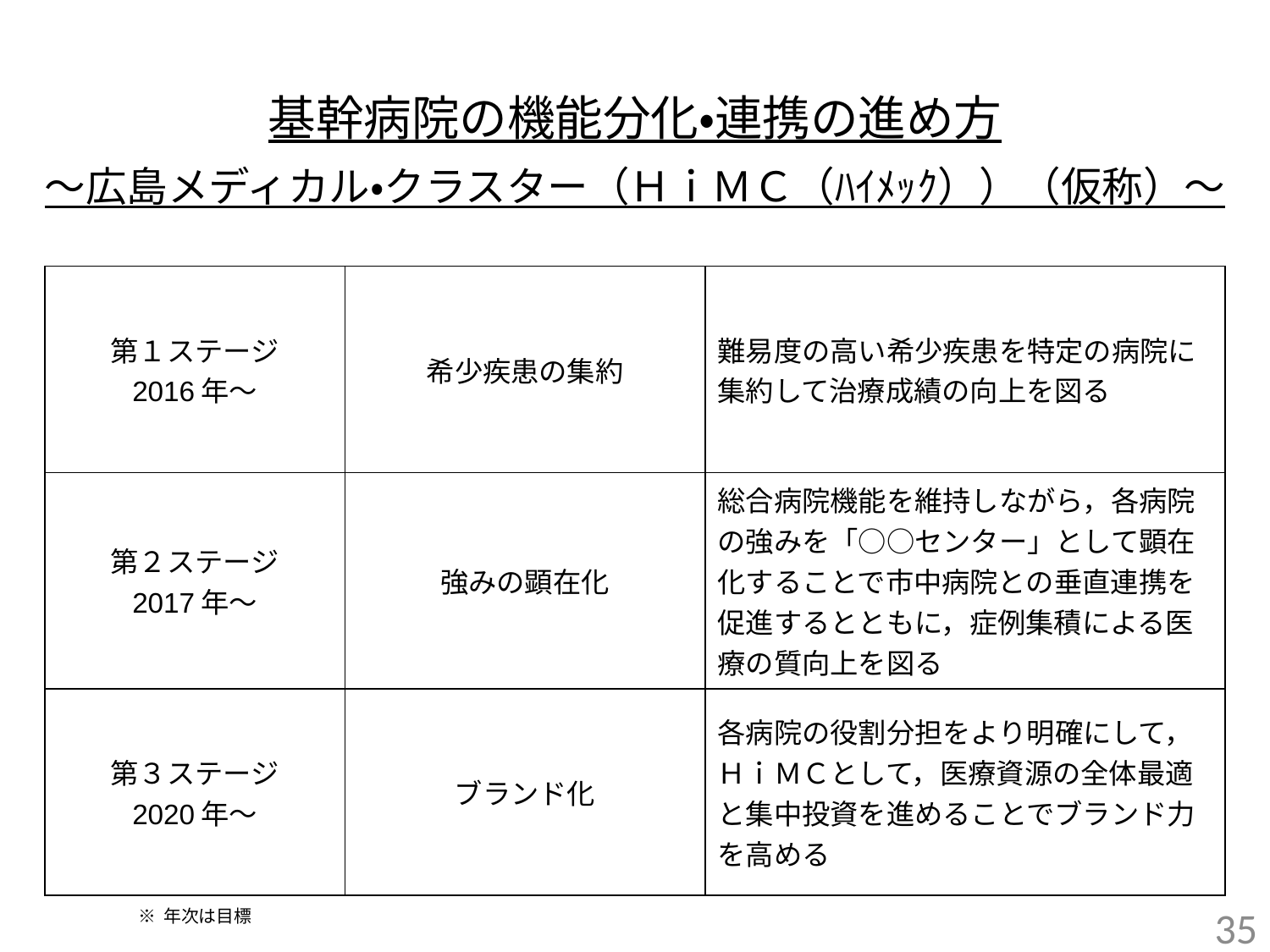

基幹病院の機能分化・連携の進め方
～広島メディカル・クラスター（ＨｉＭＣ（ﾊｲﾒｯｸ））（仮称）～
| 第１ステージ 2016年～ | 希少疾患の集約 | 難易度の高い希少疾患を特定の病院に集約して治療成績の向上を図る |
| --- | --- | --- |
| 第２ステージ 2017年～ | 強みの顕在化 | 総合病院機能を維持しながら，各病院の強みを「○○センター」として顕在化することで市中病院との垂直連携を促進するとともに，症例集積による医療の質向上を図る |
| 第３ステージ 2020年～ | ブランド化 | 各病院の役割分担をより明確にして，ＨｉＭＣとして，医療資源の全体最適と集中投資を進めることでブランド力を高める |
※ 年次は目標
35